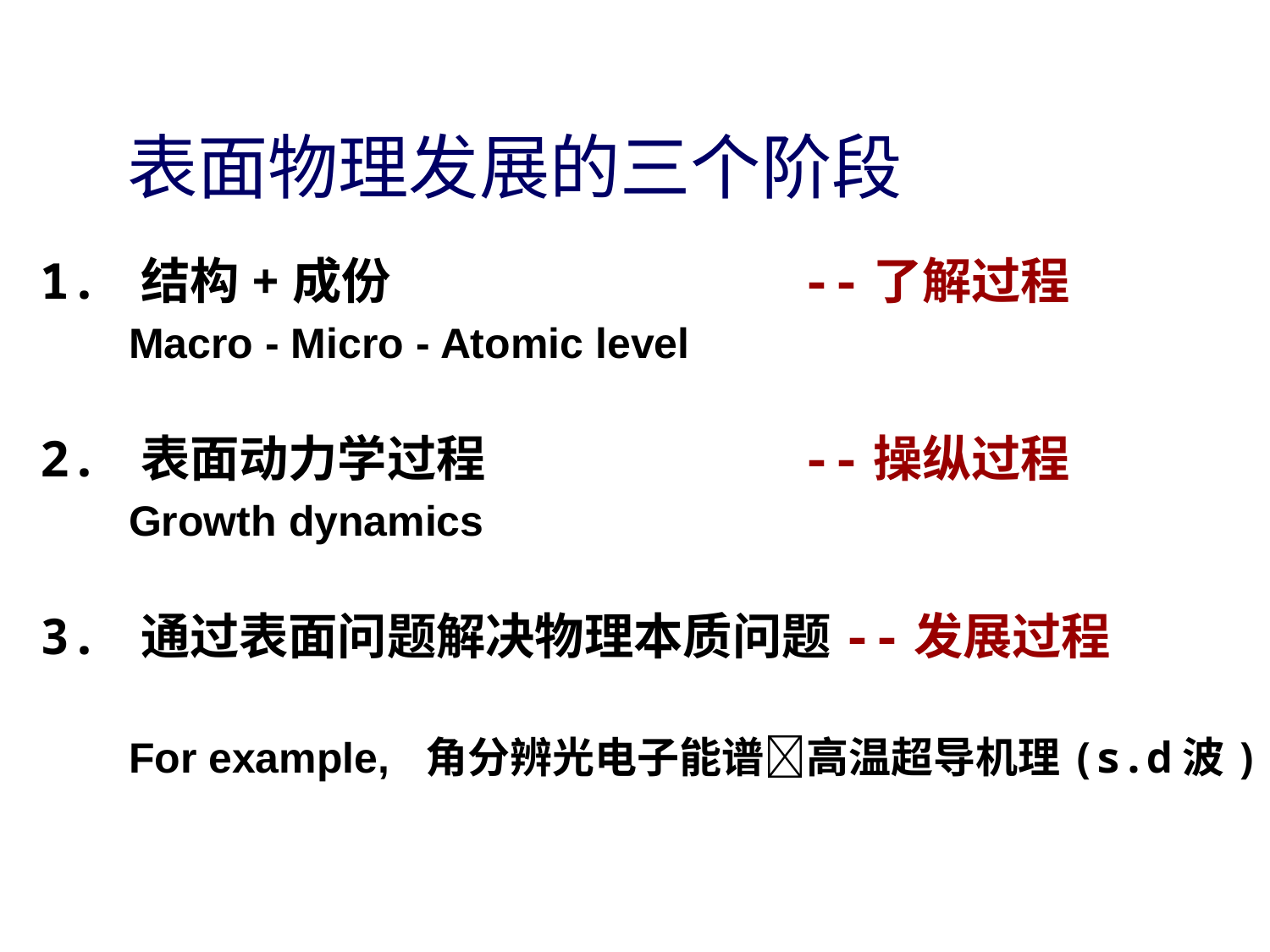

表面物理发展的三个阶段
1. 结构+成份 				--了解过程
   Macro - Micro - Atomic level

2. 表面动力学过程			--操纵过程
   Growth dynamics

3. 通过表面问题解决物理本质问题--发展过程

   For example, 角分辨光电子能谱→高温超导机理(s.d波)